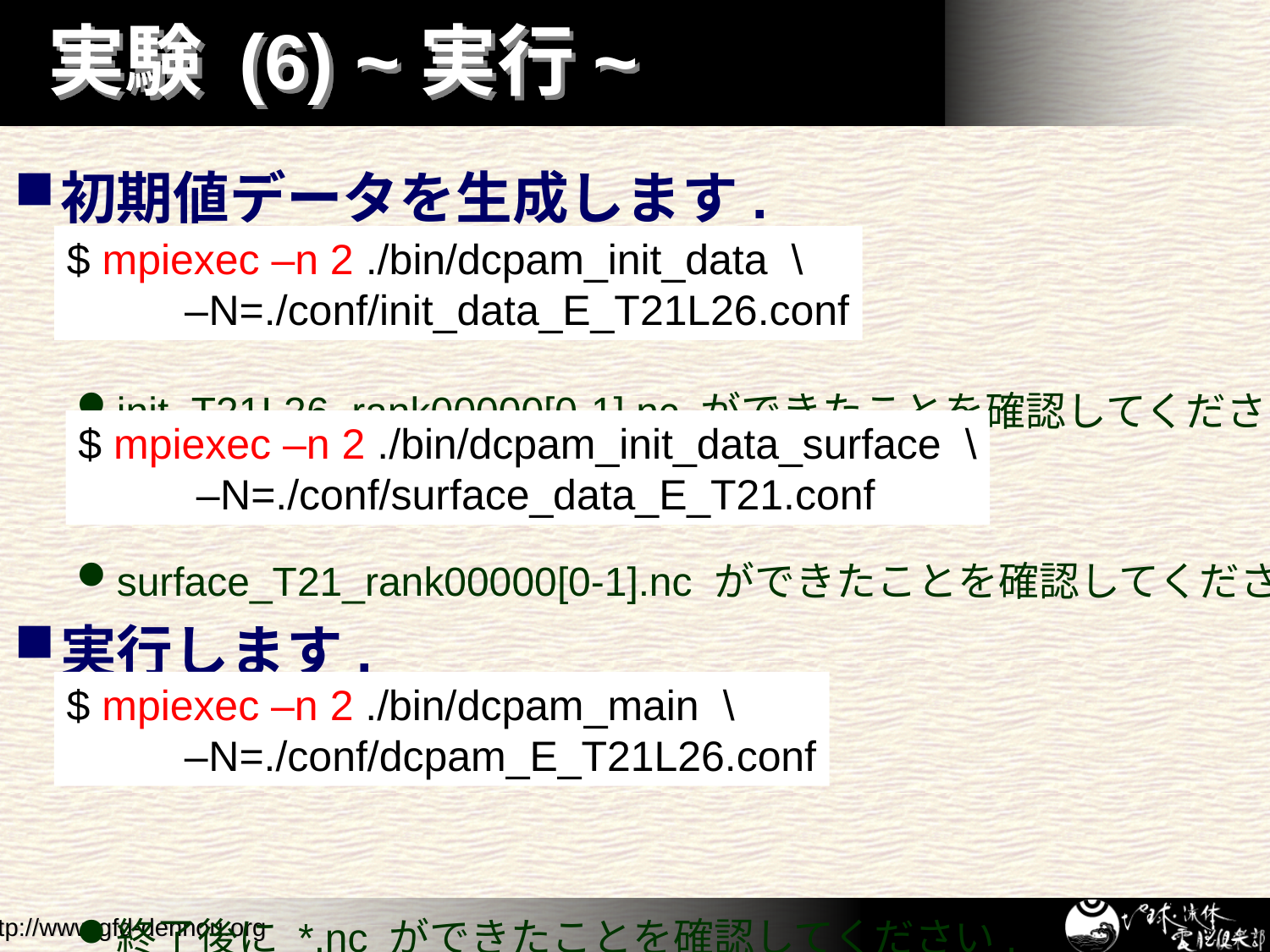

# 実験 (6) ~実行~
初期値データを生成します.

init_T21L26_rank00000[0-1].nc ができたことを確認してください.

surface_T21_rank00000[0-1].nc ができたことを確認してください.
実行します.

終了後に *.nc ができたことを確認してください.

$ mpiexec –n 2 ./bin/dcpam_init_data  \
          –N=./conf/init_data_E_T21L26.conf
$ mpiexec –n 2 ./bin/dcpam_init_data_surface  \
          –N=./conf/surface_data_E_T21.conf
$ mpiexec –n 2 ./bin/dcpam_main  \
          –N=./conf/dcpam_E_T21L26.conf